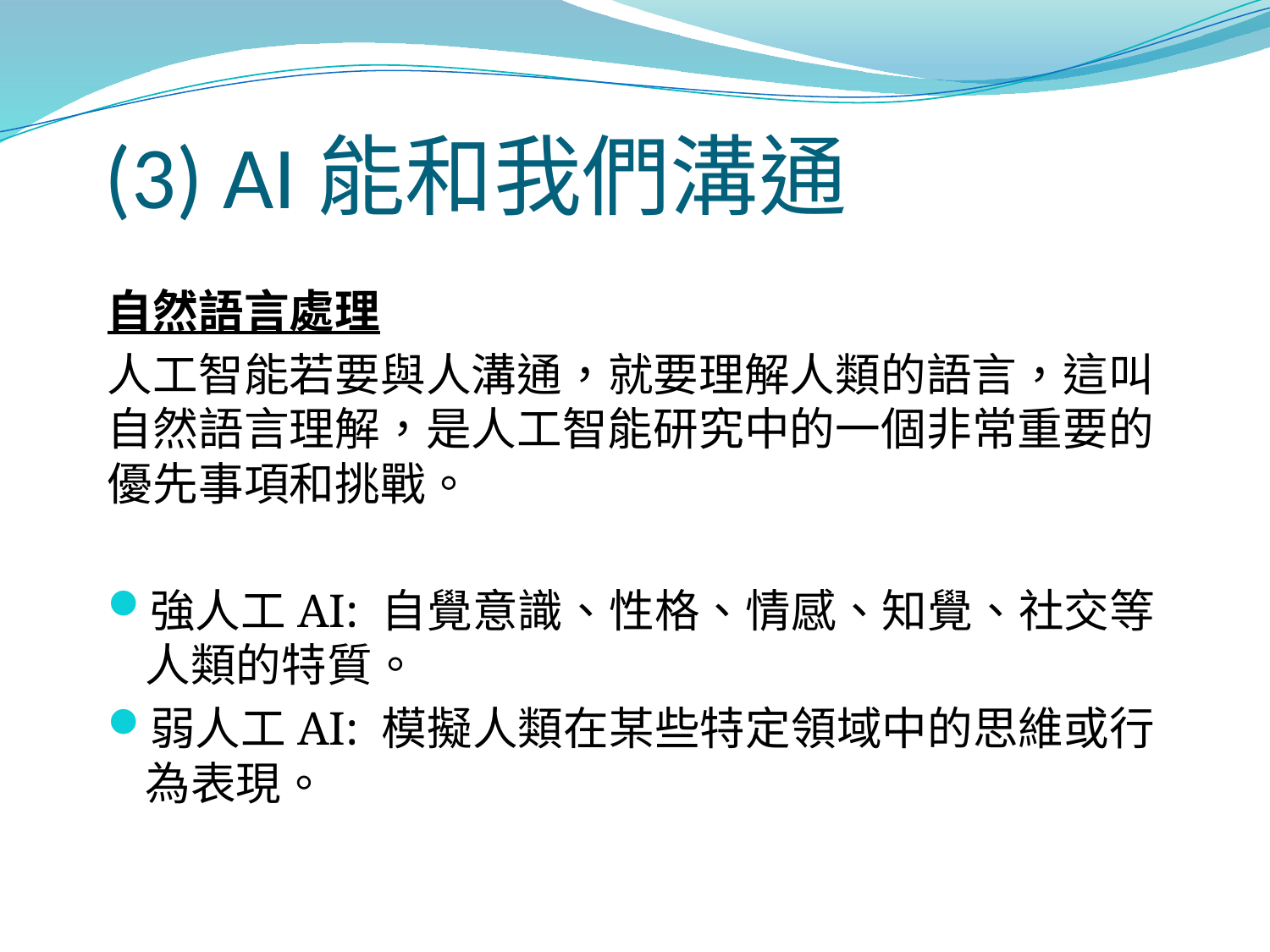

# (3) AI能和我們溝通
自然語言處理
人工智能若要與人溝通，就要理解人類的語言，這叫自然語言理解，是人工智能研究中的一個非常重要的優先事項和挑戰。

強人工AI: 自覺意識、性格、情感、知覺、社交等人類的特質。
弱人工AI: 模擬人類在某些特定領域中的思維或行為表現。